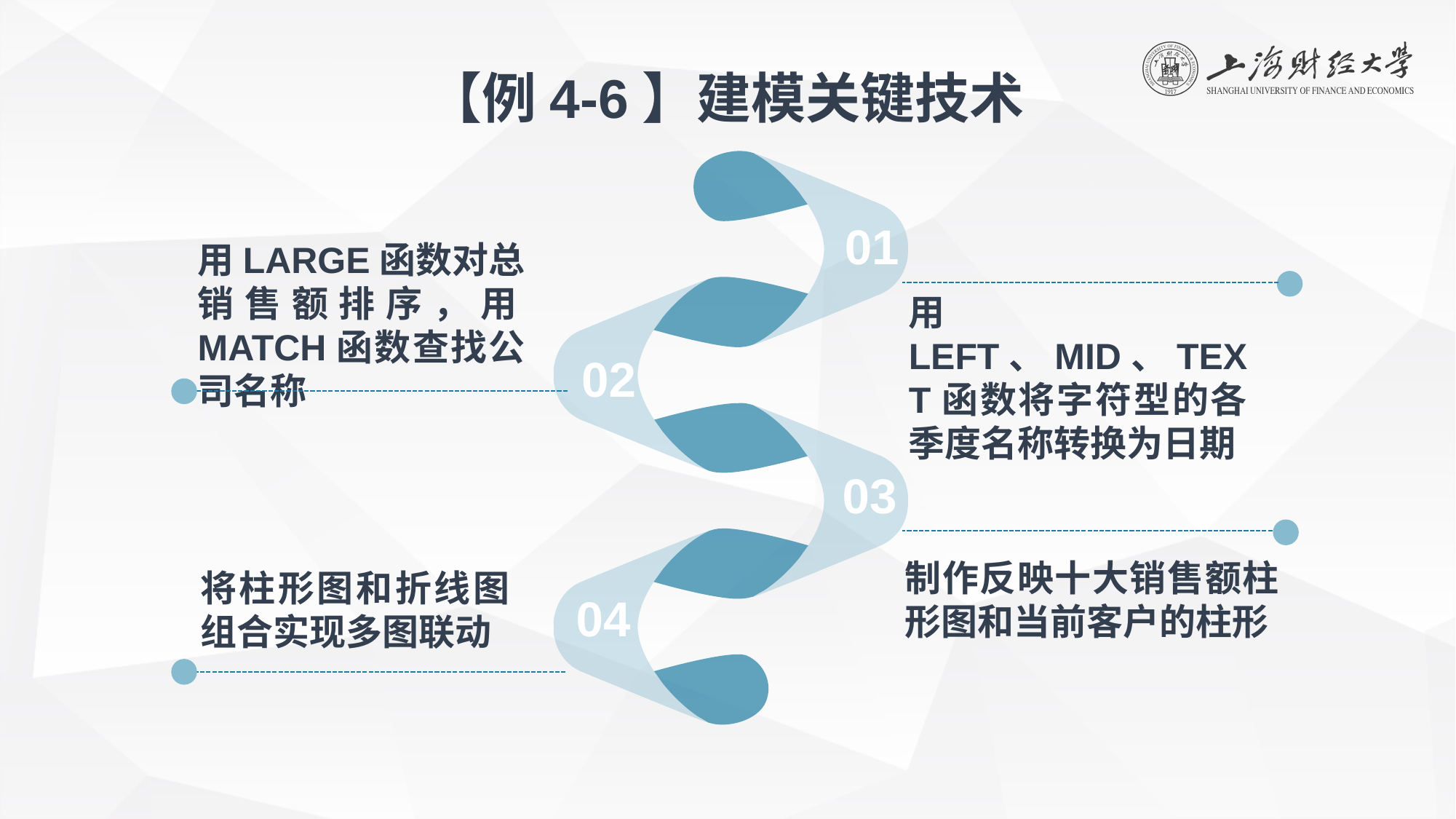

【例4-6】建模关键技术

01
用LARGE函数对总销售额排序，用MATCH函数查找公司名称

用LEFT、MID、TEXT函数将字符型的各季度名称转换为日期
02

03

制作反映十大销售额柱形图和当前客户的柱形
将柱形图和折线图组合实现多图联动
04